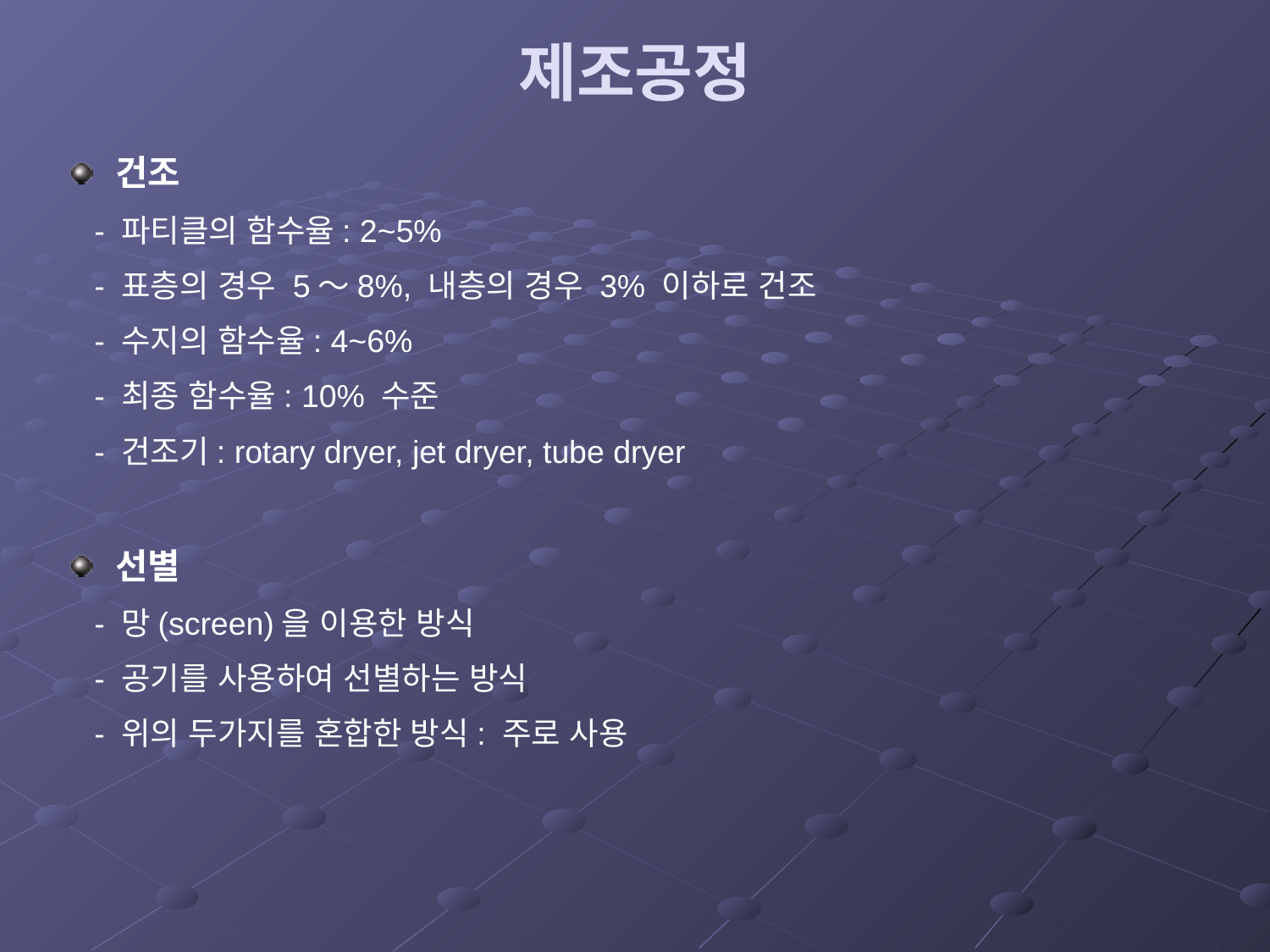

# 제조공정
건조
   - 파티클의 함수율: 2~5%
   - 표층의 경우 5～8%, 내층의 경우 3% 이하로 건조
   - 수지의 함수율: 4~6%
   - 최종 함수율: 10% 수준
   - 건조기: rotary dryer, jet dryer, tube dryer

선별
   - 망(screen)을 이용한 방식
   - 공기를 사용하여 선별하는 방식
   - 위의 두가지를 혼합한 방식: 주로 사용